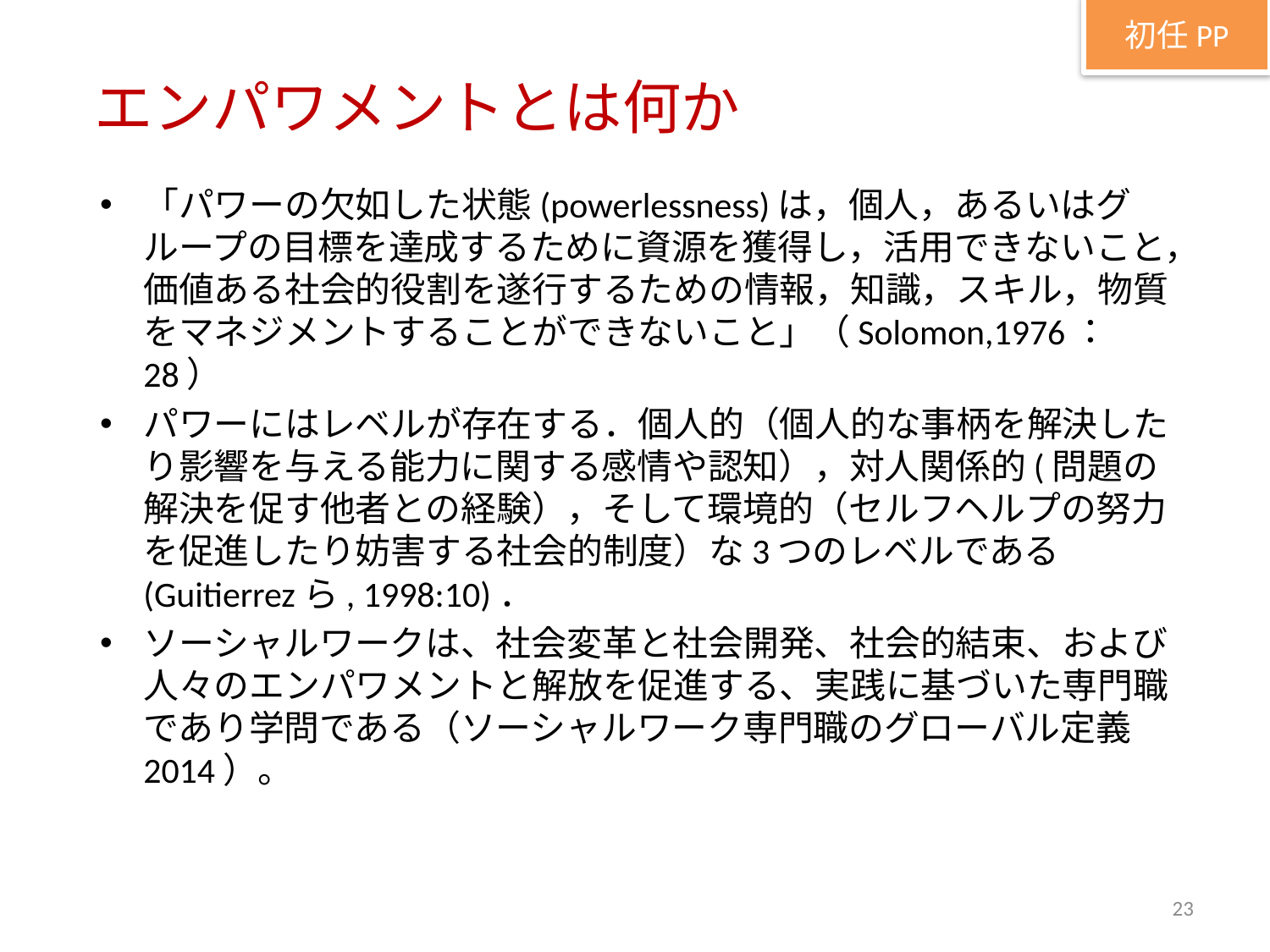

初任PP
# エンパワメントとは何か
「パワーの欠如した状態(powerlessness)は，個人，あるいはグループの目標を達成するために資源を獲得し，活用できないこと，価値ある社会的役割を遂行するための情報，知識，スキル，物質をマネジメントすることができないこと」（Solomon,1976：28）
パワーにはレベルが存在する．個人的（個人的な事柄を解決したり影響を与える能力に関する感情や認知），対人関係的(問題の解決を促す他者との経験），そして環境的（セルフヘルプの努力を促進したり妨害する社会的制度）な3つのレベルである(Guitierrezら, 1998:10)．
ソーシャルワークは、社会変革と社会開発、社会的結束、および人々のエンパワメントと解放を促進する、実践に基づいた専門職であり学問である（ソーシャルワーク専門職のグローバル定義 2014）。

23